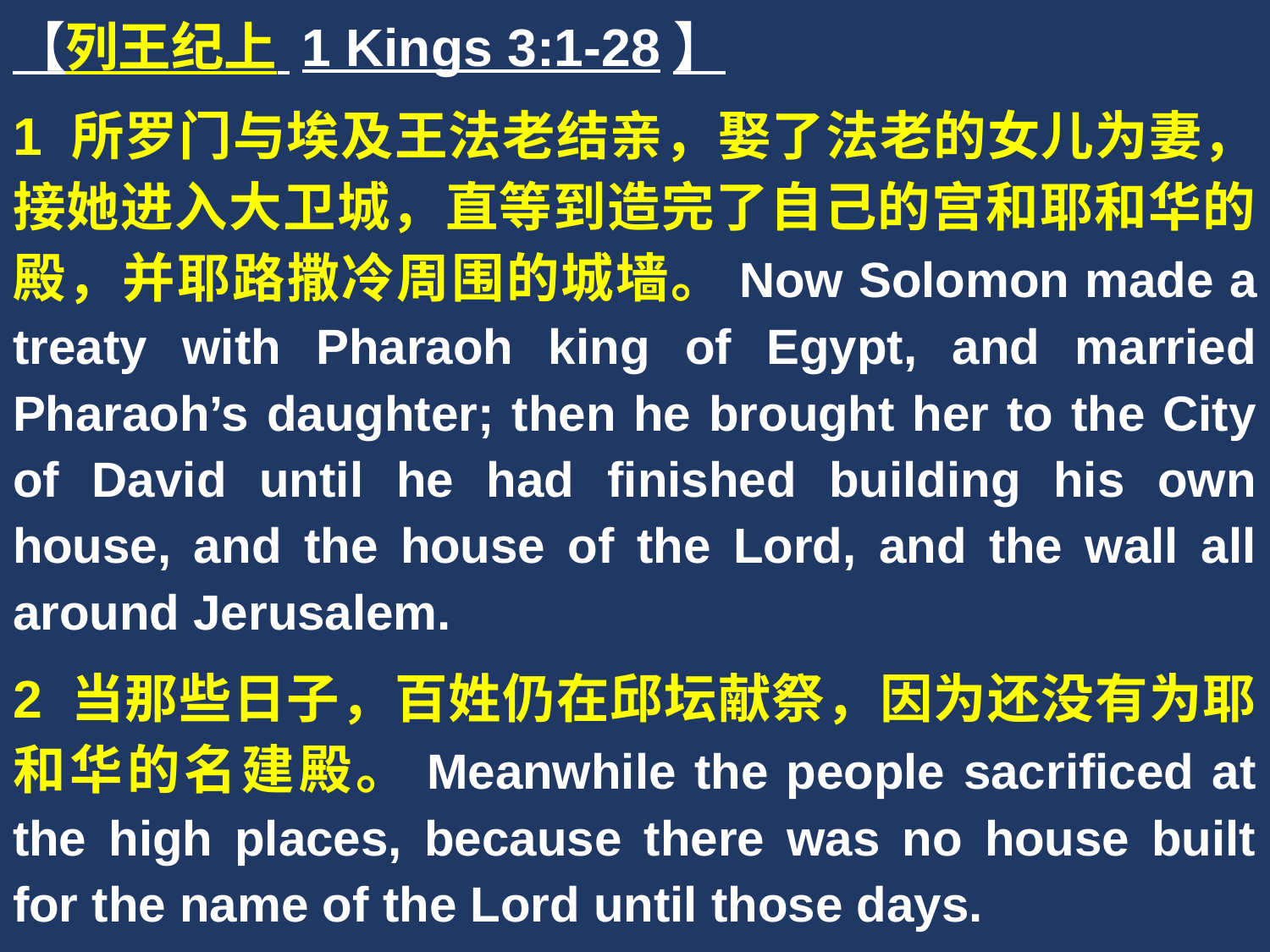

【列王纪上 1 Kings 3:1-28】
1 所罗门与埃及王法老结亲，娶了法老的女儿为妻，接她进入大卫城，直等到造完了自己的宫和耶和华的殿，并耶路撒冷周围的城墙。Now Solomon made a treaty with Pharaoh king of Egypt, and married Pharaoh’s daughter; then he brought her to the City of David until he had finished building his own house, and the house of the Lord, and the wall all around Jerusalem.
2 当那些日子，百姓仍在邱坛献祭，因为还没有为耶和华的名建殿。Meanwhile the people sacrificed at the high places, because there was no house built for the name of the Lord until those days.